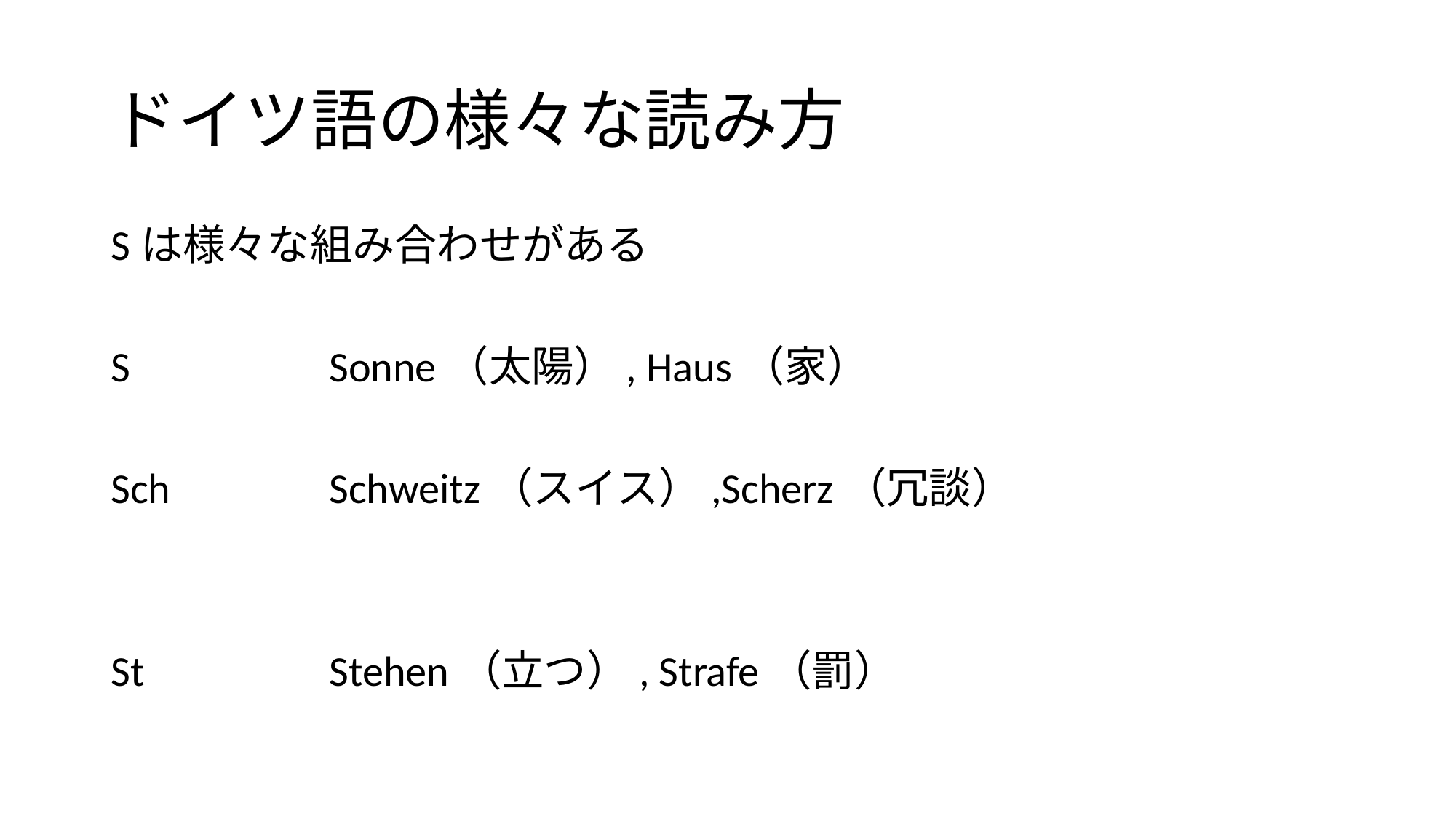

# ドイツ語の様々な読み方
Sは様々な組み合わせがある

S		Sonne（太陽）, Haus（家）

Sch		Schweitz（スイス）,Scherz（冗談）

St		Stehen（立つ）, Strafe（罰）